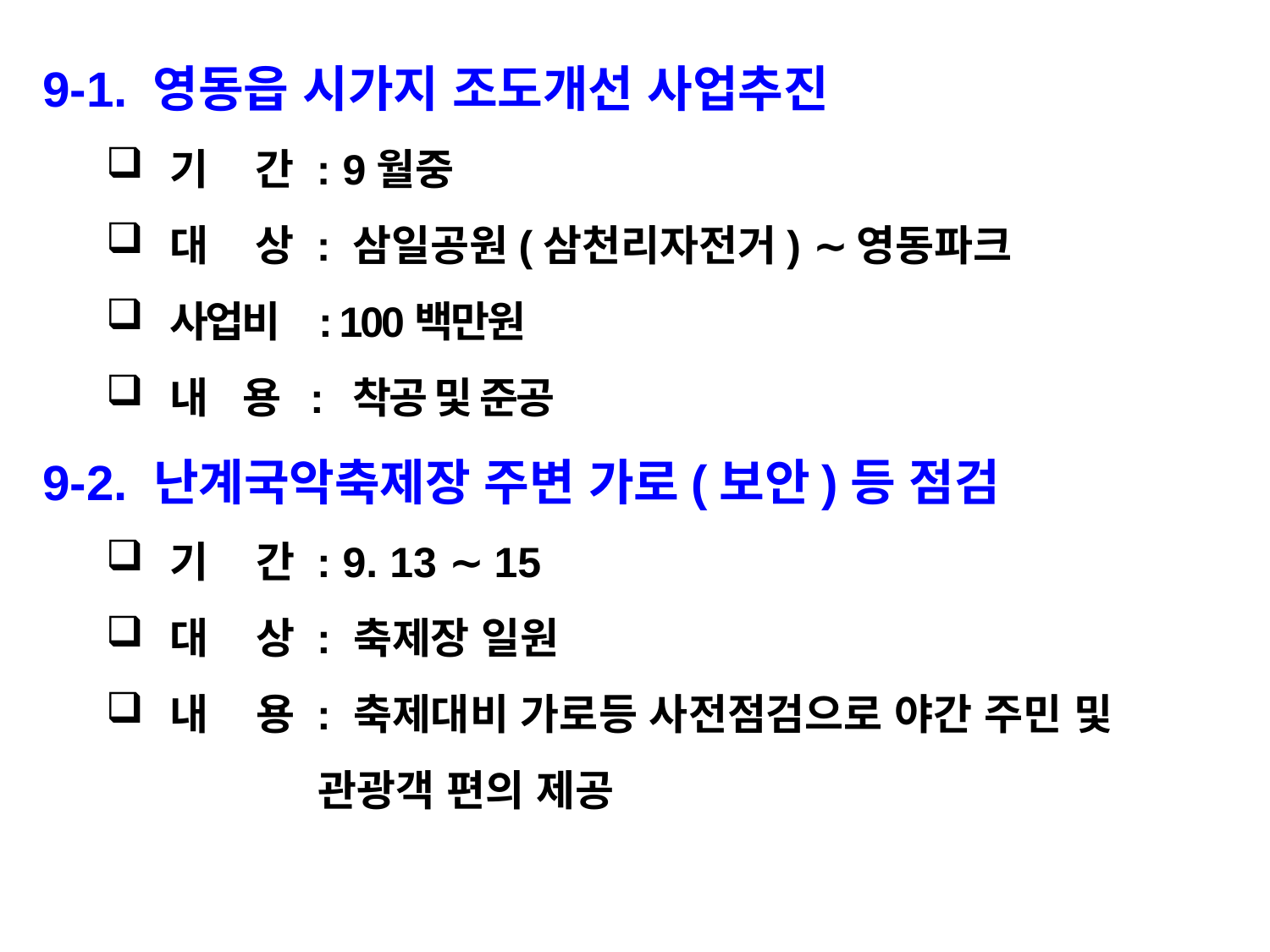

9-1. 영동읍 시가지 조도개선 사업추진
기    간 : 9월중
대    상 : 삼일공원(삼천리자전거) ∼영동파크
사업비   : 100백만원
내    용  :  착공 및 준공

9-2. 난계국악축제장 주변 가로(보안)등 점검
기    간 : 9. 13 ∼ 15
대    상 : 축제장 일원
내    용 : 축제대비 가로등 사전점검으로 야간 주민 및
                 관광객 편의 제공